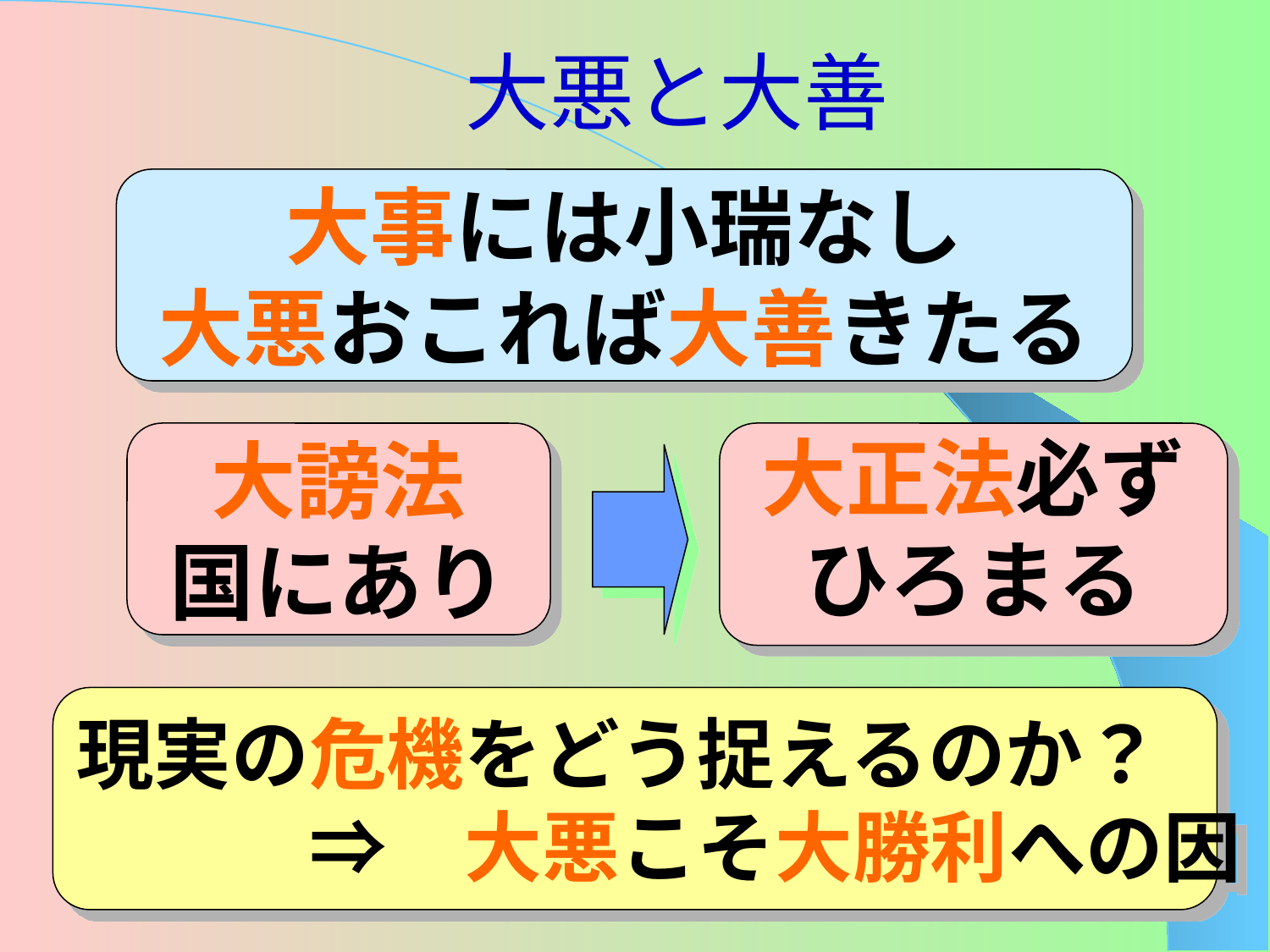

# 大悪と大善
大事には小瑞なし
大悪おこれば大善きたる
大謗法
国にあり
大正法必ず
ひろまる

現実の危機をどう捉えるのか？
　　　⇒　大悪こそ大勝利への因